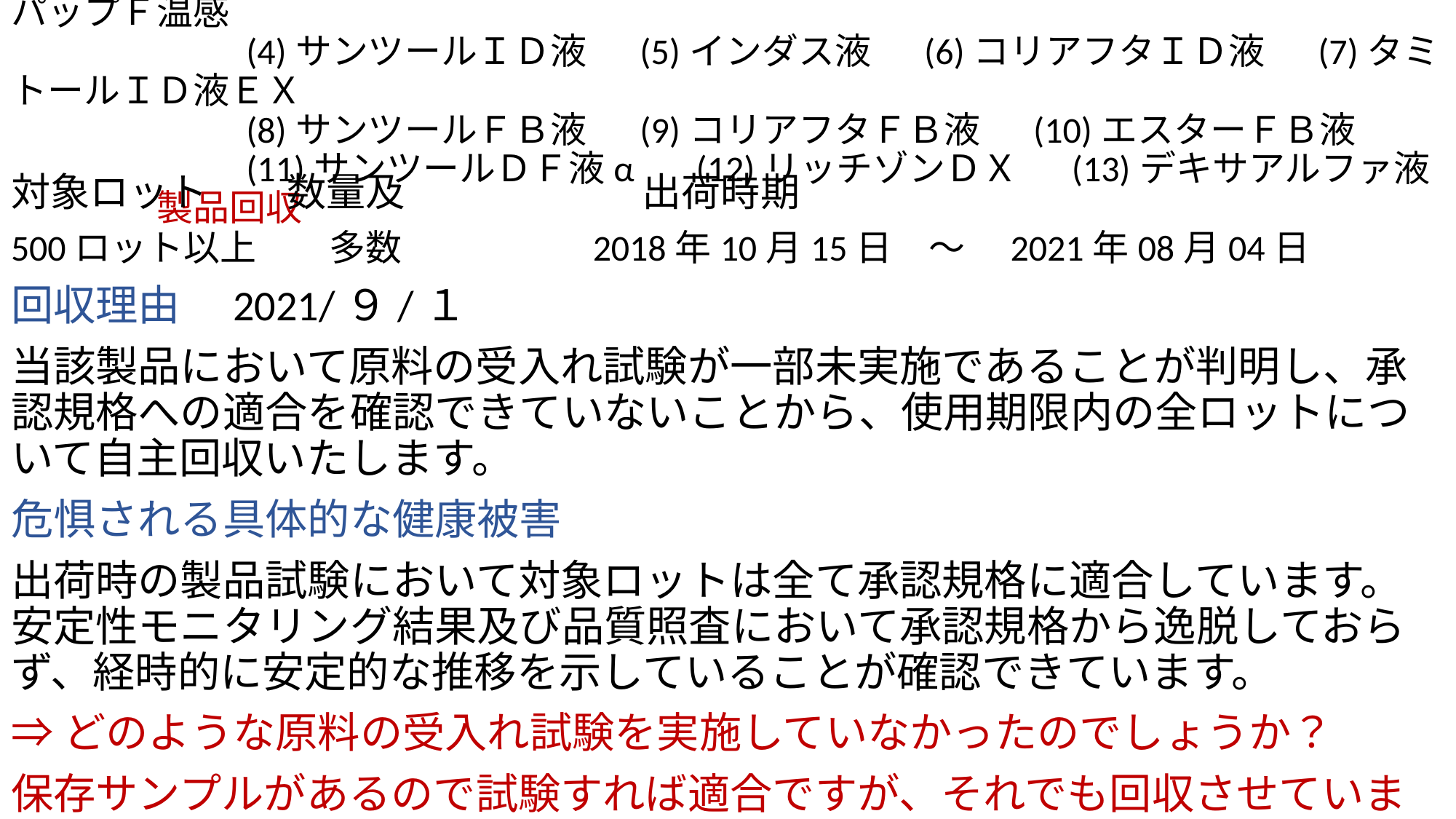

# 販売名：(1)サンツールパップＶＨ　 (2)サンツール温パップＥｘ　 (3)コリアフターパップＦ温感 　　　　　　 (4)サンツールＩＤ液　 (5)インダス液　 (6)コリアフタＩＤ液　 (7)タミトールＩＤ液ＥＸ 　　　　　　 (8)サンツールＦＢ液　 (9)コリアフタＦＢ液　 (10)エスターＦＢ液 　　　　　　 (11)サンツールＤＦ液α　 (12)リッチゾンＤＸ　 (13)デキサアルファ液　　　　製品回収
対象ロット　　数量及　　　　　　出荷時期
500ロット以上　　多数　　　　　2018年10月15日　～　2021年08月04日
回収理由　2021/９/１
当該製品において原料の受入れ試験が一部未実施であることが判明し、承認規格への適合を確認できていないことから、使用期限内の全ロットについて自主回収いたします。
危惧される具体的な健康被害
出荷時の製品試験において対象ロットは全て承認規格に適合しています。安定性モニタリング結果及び品質照査において承認規格から逸脱しておらず、経時的に安定的な推移を示していることが確認できています。
⇒どのような原料の受入れ試験を実施していなかったのでしょうか？
保存サンプルがあるので試験すれば適合ですが、それでも回収させています。